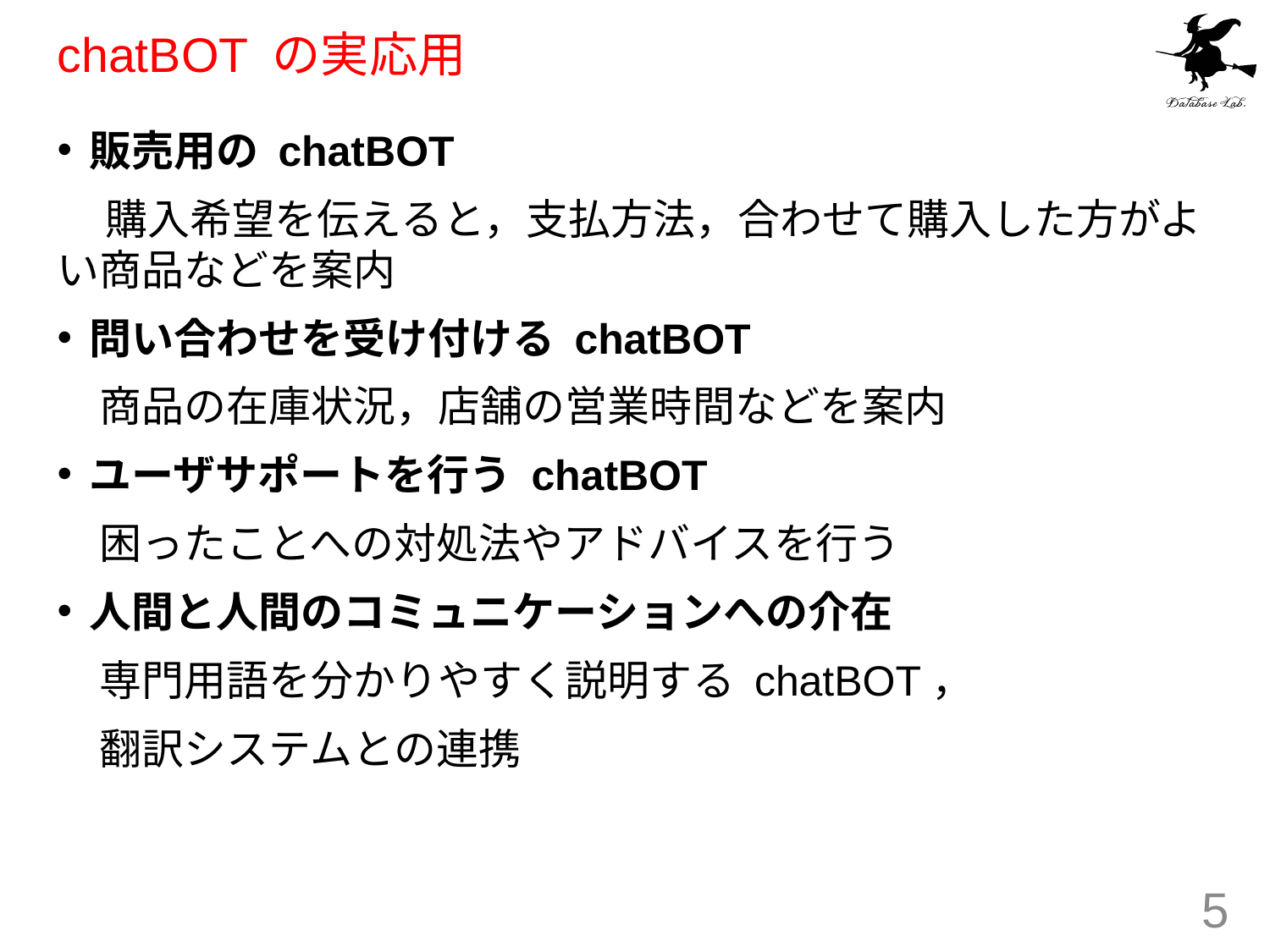

# chatBOT の実応用
販売用の chatBOT
    購入希望を伝えると，支払方法，合わせて購入した方がよい商品などを案内
問い合わせを受け付ける chatBOT
　商品の在庫状況，店舗の営業時間などを案内
ユーザサポートを行う chatBOT
　困ったことへの対処法やアドバイスを行う
人間と人間のコミュニケーションへの介在
　専門用語を分かりやすく説明する chatBOT，
　翻訳システムとの連携
5